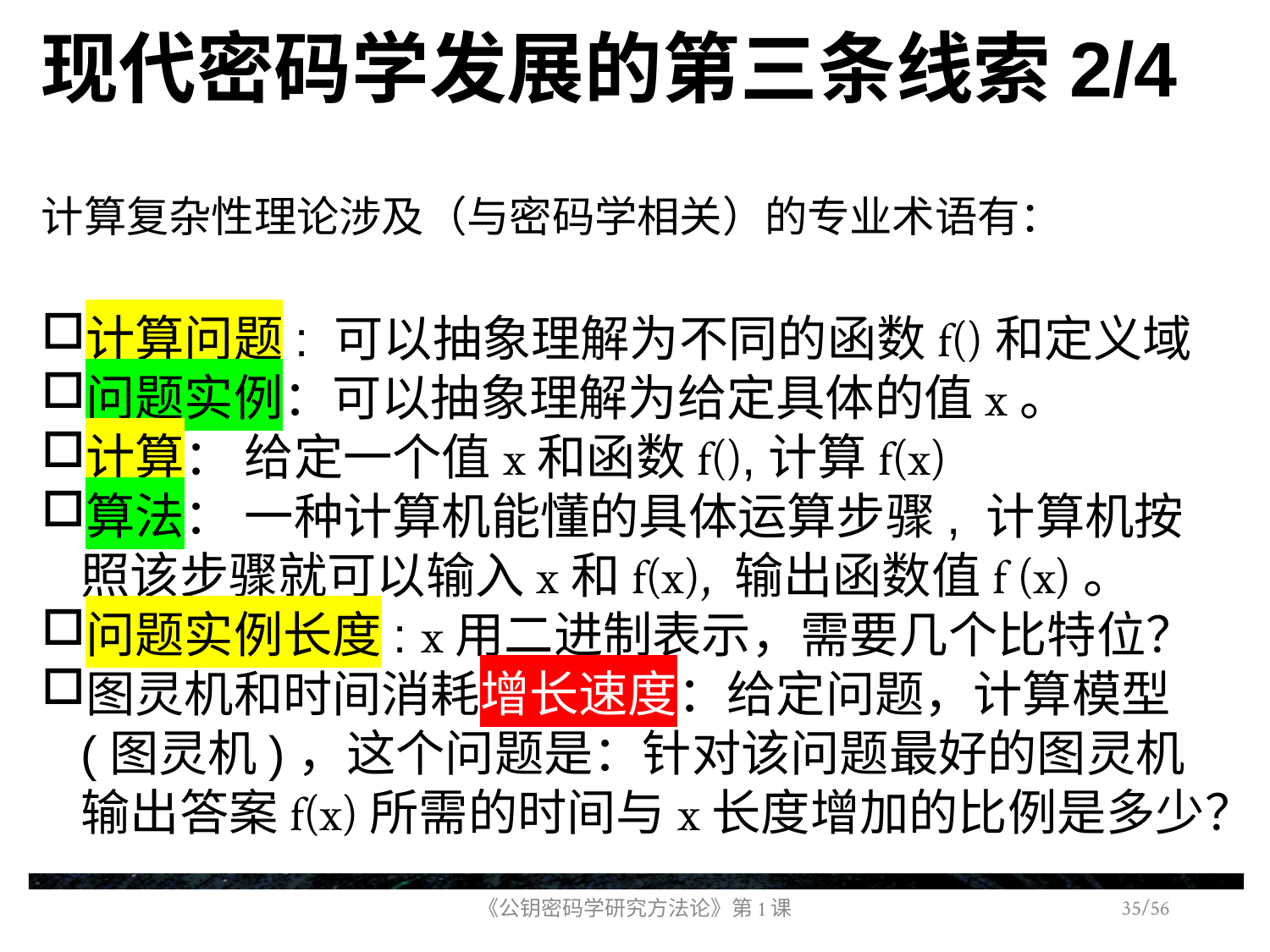

# 现代密码学发展的第三条线索2/4
计算复杂性理论涉及（与密码学相关）的专业术语有：
计算问题: 可以抽象理解为不同的函数f()和定义域
问题实例：可以抽象理解为给定具体的值x。
计算： 给定一个值x和函数f(),计算f(x)
算法： 一种计算机能懂的具体运算步骤, 计算机按照该步骤就可以输入x和f(x), 输出函数值f (x)。
问题实例长度: x用二进制表示，需要几个比特位？
图灵机和时间消耗增长速度：给定问题，计算模型(图灵机)，这个问题是：针对该问题最好的图灵机输出答案f(x)所需的时间与x长度增加的比例是多少？
《公钥密码学研究方法论》第1课
35/56